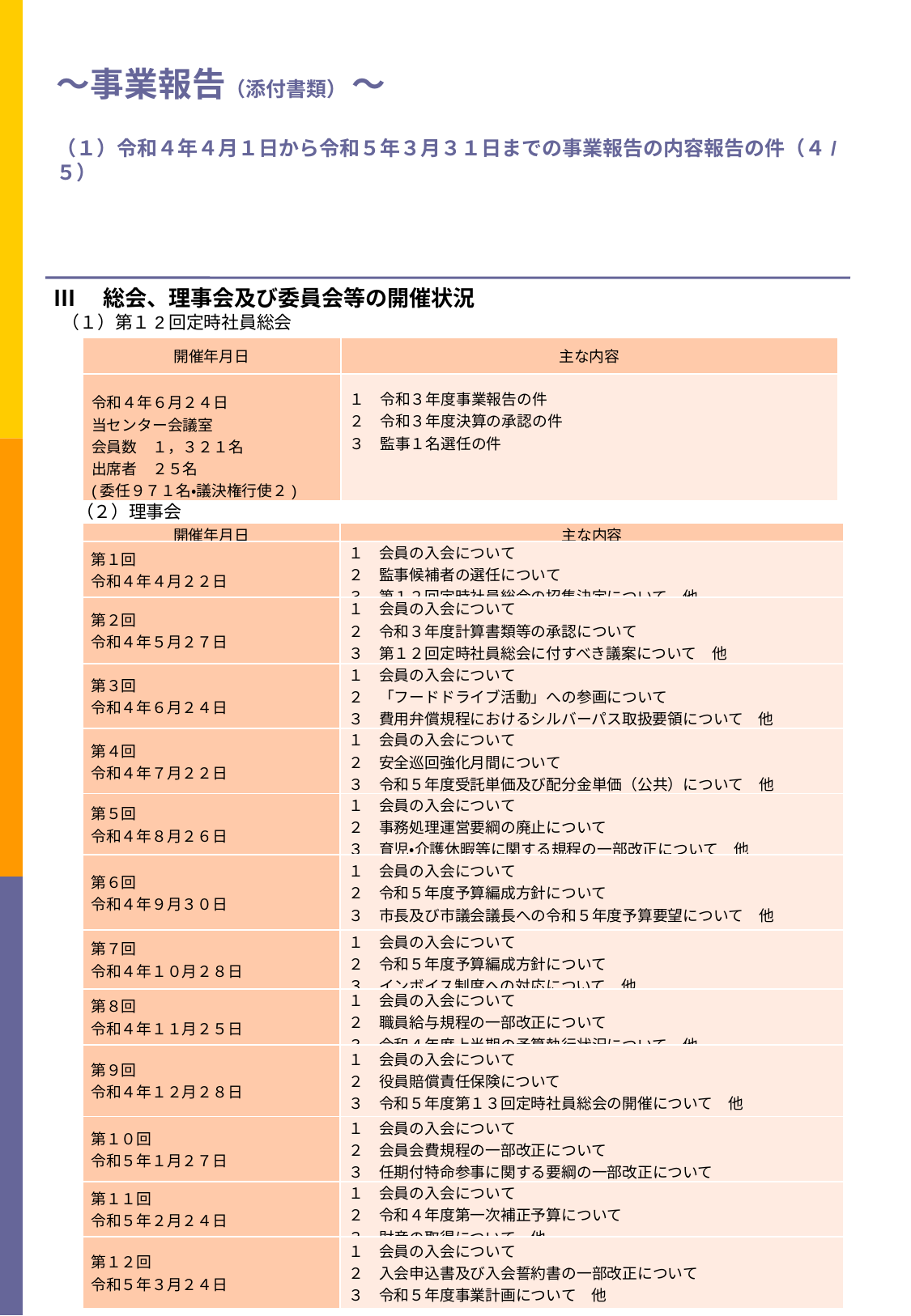

# ～事業報告（添付書類） ～ 　 （１）令和４年４月１日から令和５年３月３１日までの事業報告の内容報告の件（４/５）
Ⅲ　総会、理事会及び委員会等の開催状況
　  （１）第１2回定時社員総会

| 開催年月日 | 主な内容 |
| --- | --- |
| 令和４年６月２４日 当センター会議室 会員数　１，３２１名 出席者　２５名 (委任９７１名・議決権行使２) | １　令和３年度事業報告の件 ２　令和３年度決算の承認の件 ３　監事１名選任の件 |
（２）理事会
| 開催年月日 | 主な内容 |
| --- | --- |
| 第１回 令和４年４月２２日 | １　会員の入会について ２　監事候補者の選任について ３　第１２回定時社員総会の招集決定について　他 |
| 第２回　 令和４年５月２７日 | １　会員の入会について ２　令和３年度計算書類等の承認について ３　第１２回定時社員総会に付すべき議案について　他 |
| 第３回 令和４年６月２４日 | １　会員の入会について ２　「フードドライブ活動」への参画について ３　費用弁償規程におけるシルバーパス取扱要領について　他 |
| 第４回 令和４年７月２２日 | １　会員の入会について　 ２　安全巡回強化月間について　　 ３　令和５年度受託単価及び配分金単価（公共）について　他 |
| 第５回 令和４年８月２６日 | １　会員の入会について ２　事務処理運営要綱の廃止について　 ３　育児・介護休暇等に関する規程の一部改正について　他 |
| 第６回 令和４年９月３０日 | １　会員の入会について ２　令和５年度予算編成方針について　 ３　市長及び市議会議長への令和５年度予算要望について　他 |
| 第７回 令和４年１０月２８日 | １　会員の入会について ２　令和５年度予算編成方針について ３　インボイス制度への対応について　他 |
| 第８回 令和４年１１月２５日 | １　会員の入会について ２　職員給与規程の一部改正について ３　令和４年度上半期の予算執行状況について　他 |
| 第９回 令和４年１２月２８日 | １　会員の入会について ２　役員賠償責任保険について ３　令和５年度第１３回定時社員総会の開催について　他 |
| 第１０回　 令和５年１月２７日 | １　会員の入会について ２　会員会費規程の一部改正について ３　任期付特命参事に関する要綱の一部改正について |
| 第１１回　 令和５年２月２４日 | １　会員の入会について　　　 ２　令和４年度第一次補正予算について　 ３　財産の取得について　他 |
| 第１２回 令和５年３月２４日 | １　会員の入会について ２　入会申込書及び入会誓約書の一部改正について ３　令和５年度事業計画について　他 |